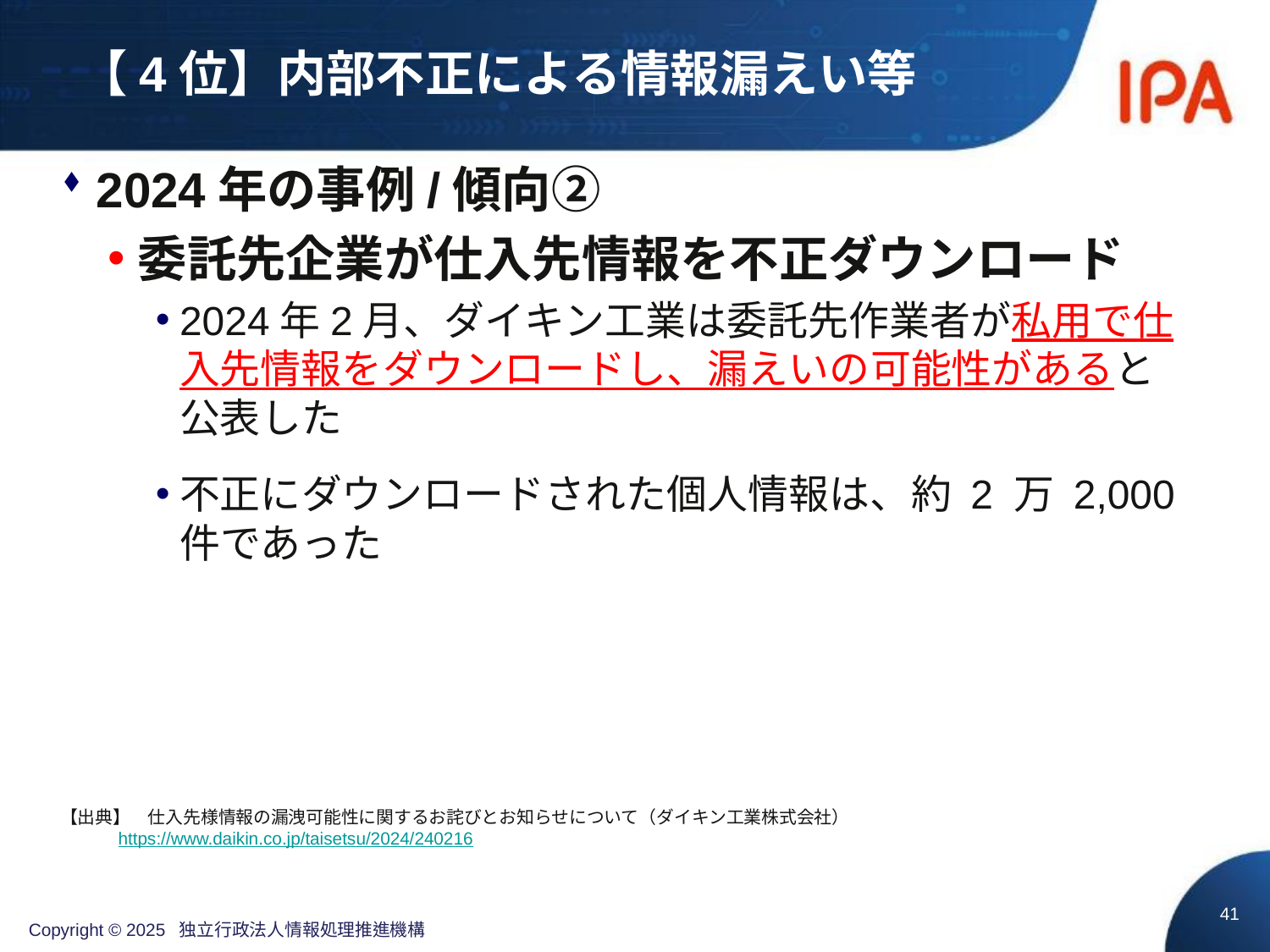

# 【4位】内部不正による情報漏えい等
2024年の事例/傾向②
委託先企業が仕入先情報を不正ダウンロード
2024年2月、ダイキン工業は委託先作業者が私用で仕入先情報をダウンロードし、漏えいの可能性があると公表した

不正にダウンロードされた個人情報は、約 2 万 2,000 件であった
【出典】　仕入先様情報の漏洩可能性に関するお詫びとお知らせについて（ダイキン工業株式会社）
         　https://www.daikin.co.jp/taisetsu/2024/240216
41
Copyright © 2025  独立行政法人情報処理推進機構